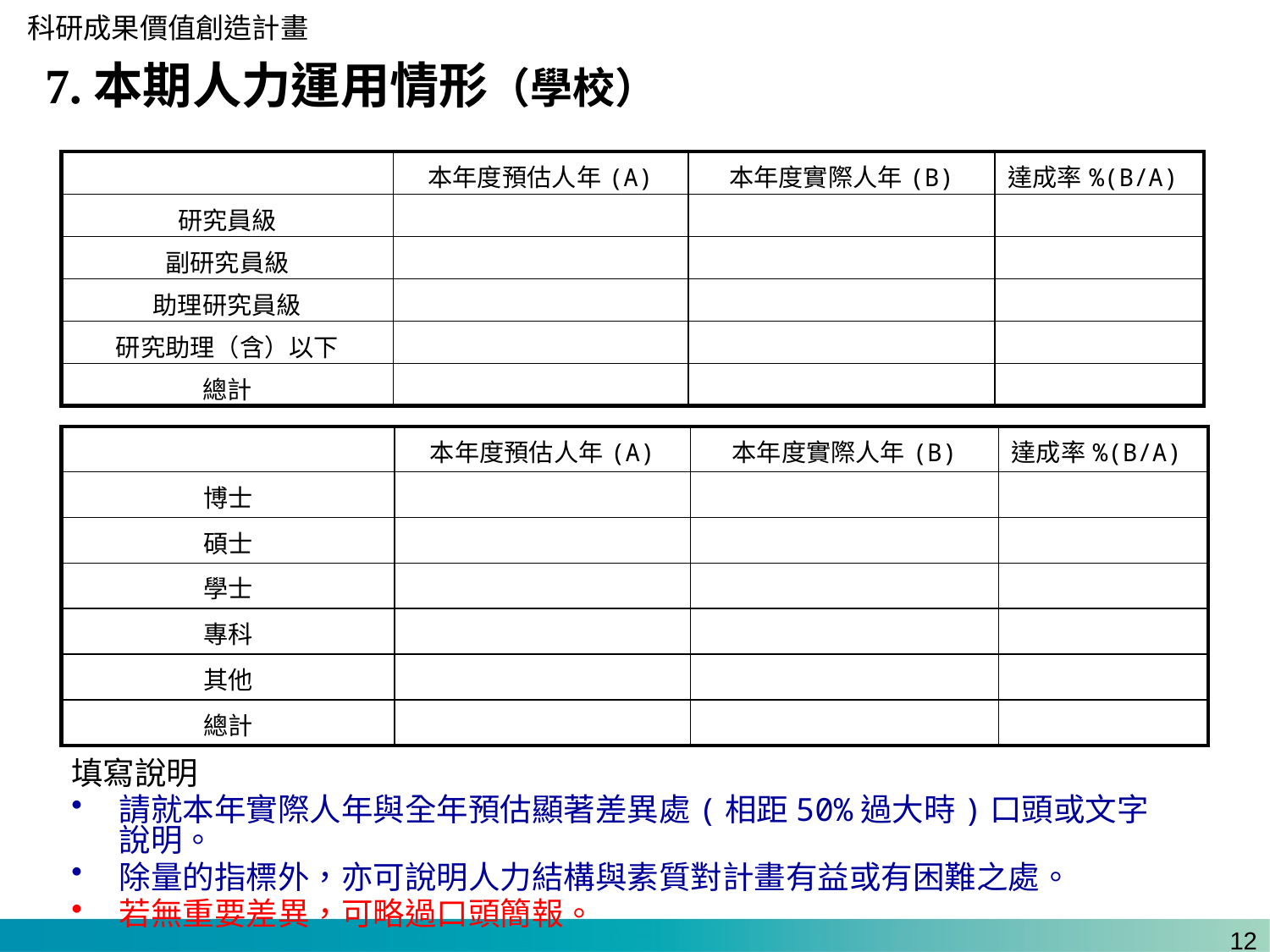

7.本期人力運用情形（學校）
|  | 本年度預估人年(A) | 本年度實際人年(B) | 達成率%(B/A) |
| --- | --- | --- | --- |
| 研究員級 |  |  |  |
| 副研究員級 |  |  |  |
| 助理研究員級 |  |  |  |
| 研究助理（含）以下 |  |  |  |
| 總計 |  |  |  |

|  | 本年度預估人年(A) | 本年度實際人年(B) | 達成率%(B/A) |
| --- | --- | --- | --- |
| 博士 |  |  |  |
| 碩士 |  |  |  |
| 學士 |  |  |  |
| 專科 |  |  |  |
| 其他 |  |  |  |
| 總計 |  |  |  |
填寫說明
請就本年實際人年與全年預估顯著差異處(相距50%過大時)口頭或文字說明。
除量的指標外，亦可說明人力結構與素質對計畫有益或有困難之處。
若無重要差異，可略過口頭簡報。
12